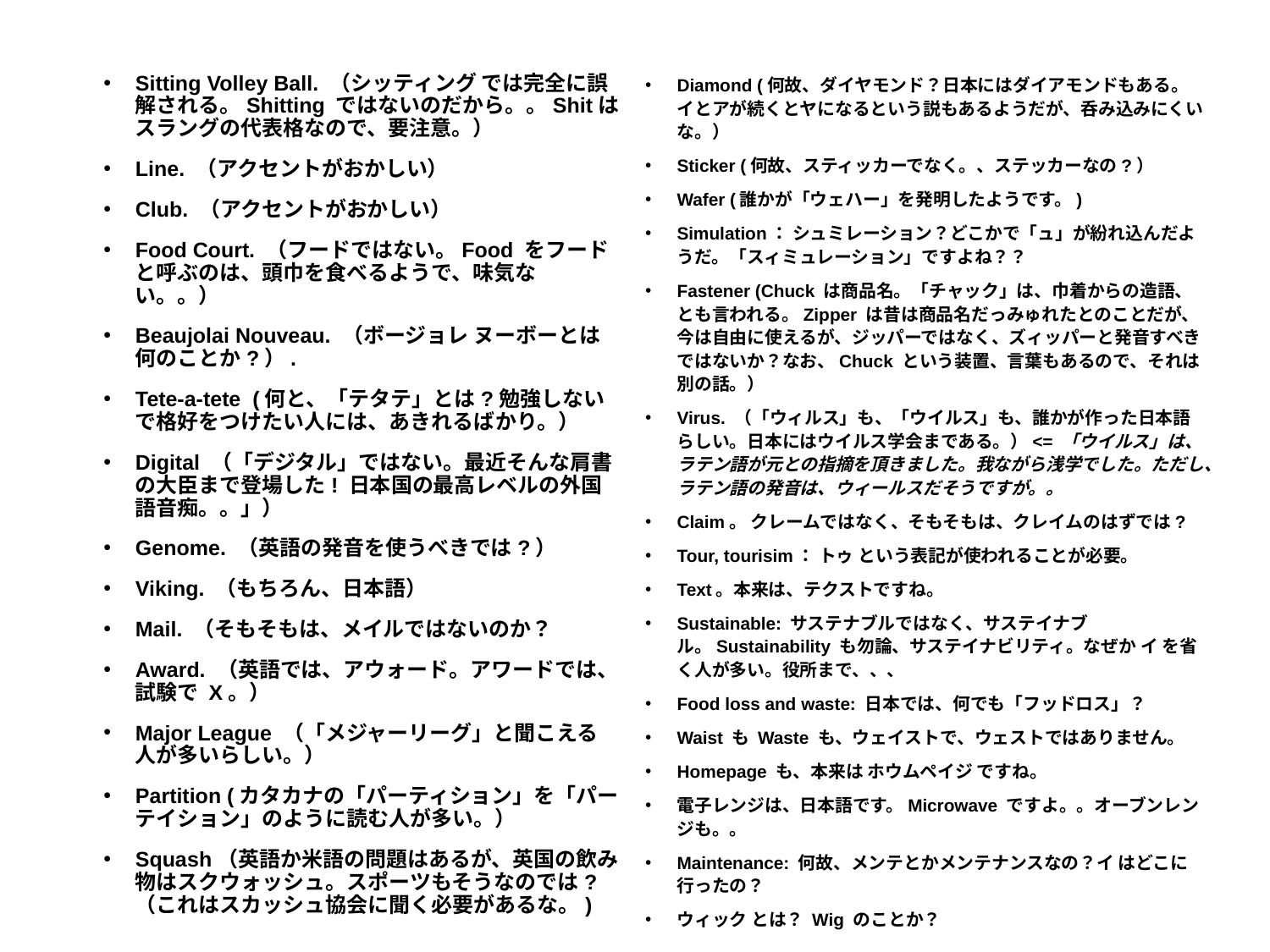

Sitting Volley Ball. （シッティング では完全に誤解される。Shitting ではないのだから。。Shitはスラングの代表格なので、要注意。）
Line. （アクセントがおかしい）
Club. （アクセントがおかしい）
Food Court. （フードではない。Food をフードと呼ぶのは、頭巾を食べるようで、味気ない。。）
Beaujolai Nouveau. （ボージョレ ヌーボーとは何のことか?）.
Tete-a-tete  (何と、「テタテ」とは?勉強しないで格好をつけたい人には、あきれるばかり。）
Digital （「デジタル」ではない。最近そんな肩書の大臣まで登場した! 日本国の最高レベルの外国語音痴。。」）
Genome. （英語の発音を使うべきでは?）
Viking. （もちろん、日本語）
Mail. （そもそもは、メイルではないのか？
Award. （英語では、アウォード。アワードでは、試験で X。）
Major League （「メジャーリーグ」と聞こえる人が多いらしい。）
Partition (カタカナの「パーティション」を「パーテイション」のように読む人が多い。）
Squash（英語か米語の問題はあるが、英国の飲み物はスクウォッシュ。スポーツもそうなのでは?（これはスカッシュ協会に聞く必要があるな。)
Diamond (何故、ダイヤモンド？日本にはダイアモンドもある。イとアが続くとヤになるという説もあるようだが、呑み込みにくいな。）
Sticker (何故、スティッカーでなく。、ステッカーなの?）
Wafer (誰かが「ウェハー」を発明したようです。)
Simulation： シュミレーション？どこかで「ュ」が紛れ込んだようだ。「スィミュレーション」ですよね？？
Fastener (Chuck は商品名。「チャック」は、巾着からの造語、とも言われる。Zipper は昔は商品名だっみゅれたとのことだが、今は自由に使えるが、ジッパーではなく、ズィッパーと発音すべきではないか？なお、Chuck という装置、言葉もあるので、それは別の話。）
Virus. （「ウィルス」も、「ウイルス」も、誰かが作った日本語らしい。日本にはウイルス学会まである。）<= 「ウイルス」は、ラテン語が元との指摘を頂きました。我ながら浅学でした。ただし、ラテン語の発音は、ウィールスだそうですが。。
Claim。 クレームではなく、そもそもは、クレイムのはずでは?
Tour, tourisim： トゥ という表記が使われることが必要。
Text。本来は、テクストですね。
Sustainable: サステナブルではなく、サステイナブル。Sustainability も勿論、サステイナビリティ。なぜか イ を省く人が多い。役所まで、、、
Food loss and waste: 日本では、何でも「フッドロス」？
Waist も Waste も、ウェイストで、ウェストではありません。
Homepage も、本来は ホウムペイジ ですね。
電子レンジは、日本語です。Microwave ですよ。。オーブンレンジも。。
Maintenance: 何故、メンテとかメンテナンスなの？イ はどこに行ったの？
ウィック とは？ Wig のことか？

馬鹿さ加減を笑っているだけではいられない。文科省ばかりでなく、報道機関の責任も重大なのでは?